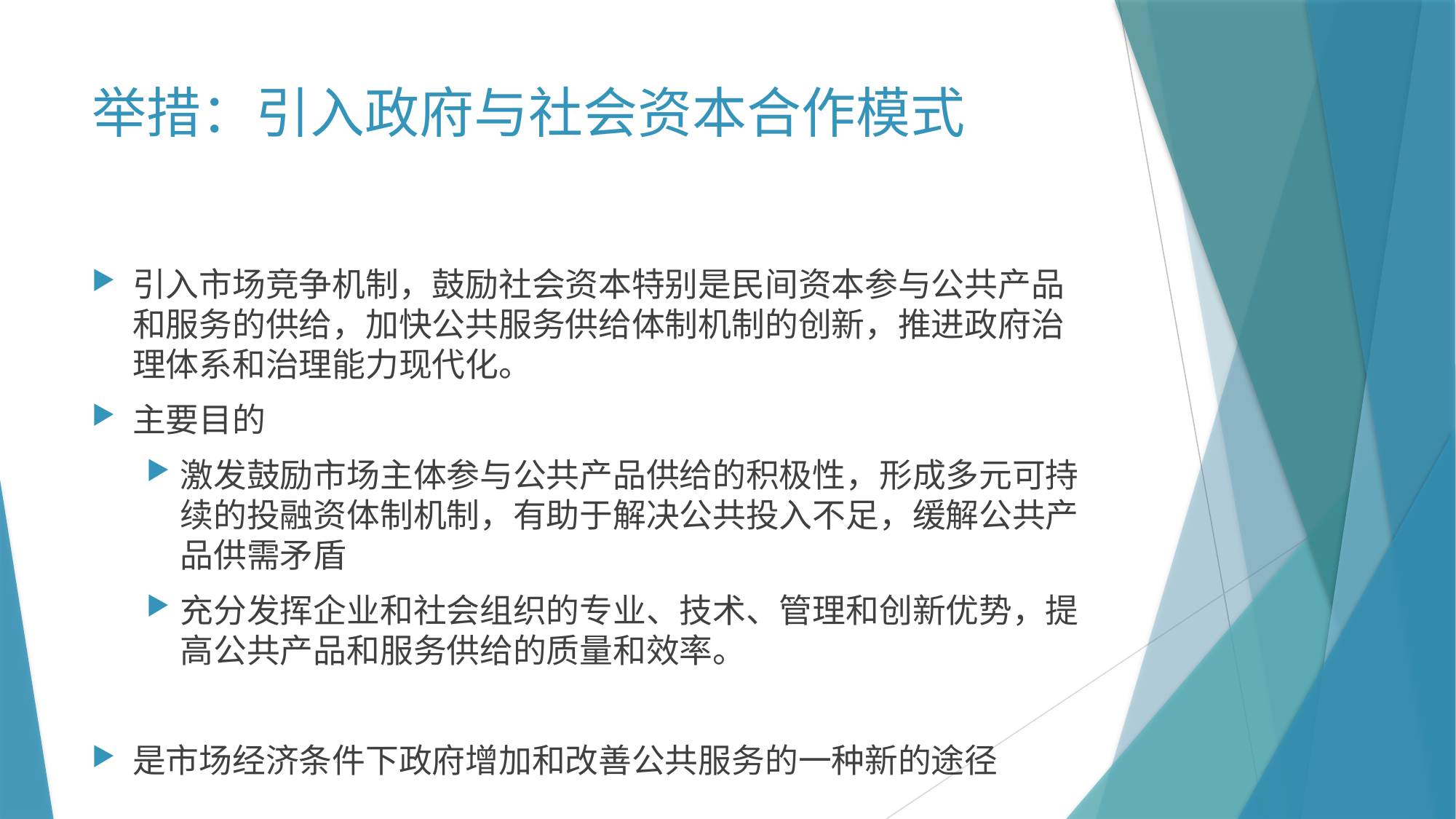

# 举措：引入政府与社会资本合作模式
引入市场竞争机制，鼓励社会资本特别是民间资本参与公共产品和服务的供给，加快公共服务供给体制机制的创新，推进政府治理体系和治理能力现代化。
主要目的
激发鼓励市场主体参与公共产品供给的积极性，形成多元可持续的投融资体制机制，有助于解决公共投入不足，缓解公共产品供需矛盾
充分发挥企业和社会组织的专业、技术、管理和创新优势，提高公共产品和服务供给的质量和效率。

是市场经济条件下政府增加和改善公共服务的一种新的途径